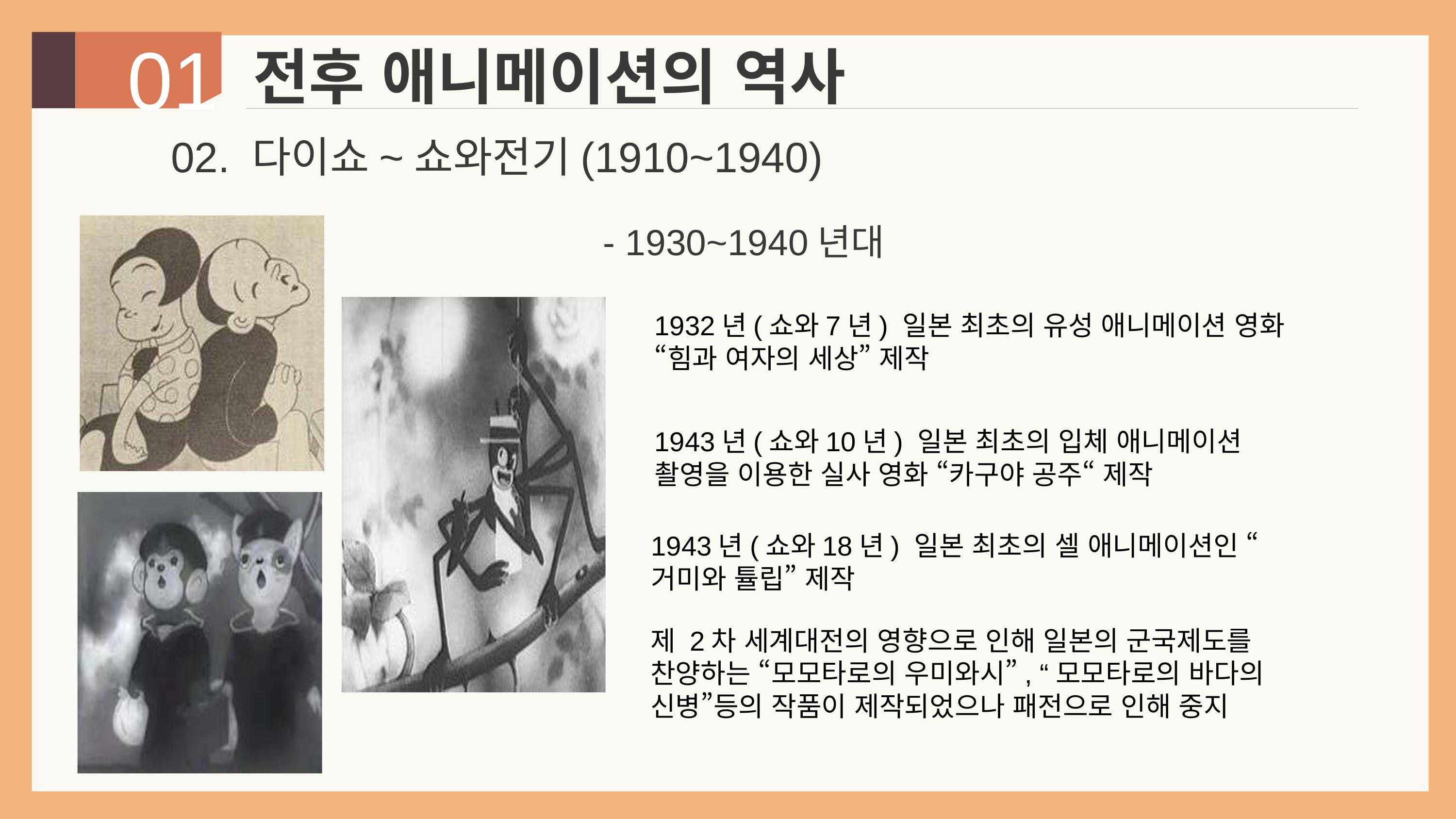

전후 애니메이션의 역사

01
02. 다이쇼~쇼와전기(1910~1940)

- 1930~1940년대

1932년(쇼와7년) 일본 최초의 유성 애니메이션 영화 “힘과 여자의 세상” 제작
1943년(쇼와10년) 일본 최초의 입체 애니메이션 촬영을 이용한 실사 영화 “카구야 공주“ 제작

1943년(쇼와18년) 일본 최초의 셀 애니메이션인 “거미와 튤립” 제작
제 2차 세계대전의 영향으로 인해 일본의 군국제도를 찬양하는 “모모타로의 우미와시”, “모모타로의 바다의 신병”등의 작품이 제작되었으나 패전으로 인해 중지